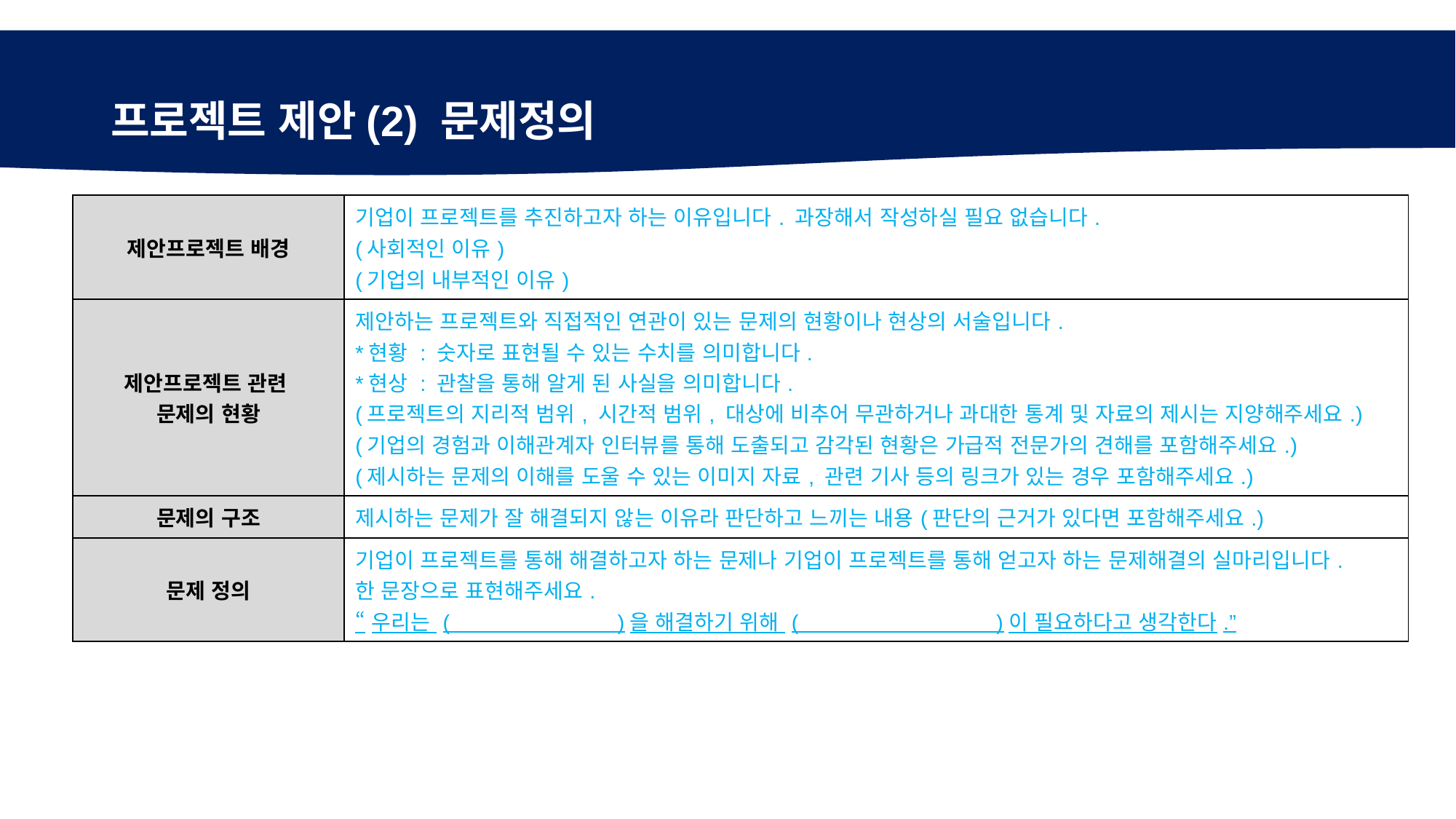

# 프로젝트 제안(2) 문제정의
| 제안프로젝트 배경 | 기업이 프로젝트를 추진하고자 하는 이유입니다. 과장해서 작성하실 필요 없습니다. (사회적인 이유) (기업의 내부적인 이유) |
| --- | --- |
| 제안프로젝트 관련 문제의 현황 | 제안하는 프로젝트와 직접적인 연관이 있는 문제의 현황이나 현상의 서술입니다. \*현황 : 숫자로 표현될 수 있는 수치를 의미합니다. \*현상 : 관찰을 통해 알게 된 사실을 의미합니다. (프로젝트의 지리적 범위, 시간적 범위, 대상에 비추어 무관하거나 과대한 통계 및 자료의 제시는 지양해주세요.) (기업의 경험과 이해관계자 인터뷰를 통해 도출되고 감각된 현황은 가급적 전문가의 견해를 포함해주세요.) (제시하는 문제의 이해를 도울 수 있는 이미지 자료, 관련 기사 등의 링크가 있는 경우 포함해주세요.) |
| 문제의 구조 | 제시하는 문제가 잘 해결되지 않는 이유라 판단하고 느끼는 내용(판단의 근거가 있다면 포함해주세요.) |
| 문제 정의 | 기업이 프로젝트를 통해 해결하고자 하는 문제나 기업이 프로젝트를 통해 얻고자 하는 문제해결의 실마리입니다. 한 문장으로 표현해주세요. “우리는 ( )을 해결하기 위해 ( )이 필요하다고 생각한다.” |